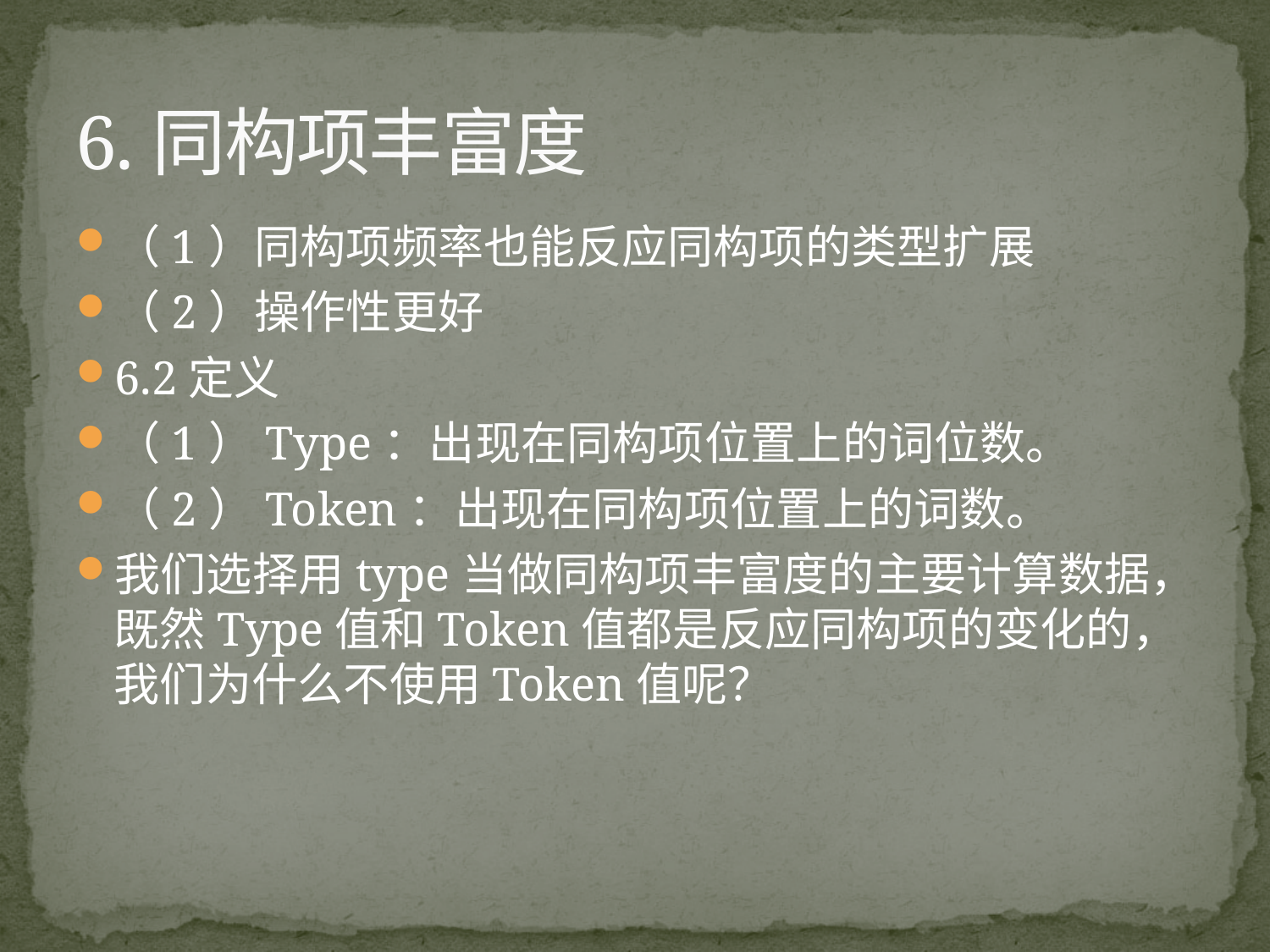

# 6.同构项丰富度
（1）同构项频率也能反应同构项的类型扩展
（2）操作性更好
6.2定义
（1）Type：出现在同构项位置上的词位数。
（2）Token：出现在同构项位置上的词数。
我们选择用type当做同构项丰富度的主要计算数据，既然Type值和Token值都是反应同构项的变化的，我们为什么不使用Token值呢？